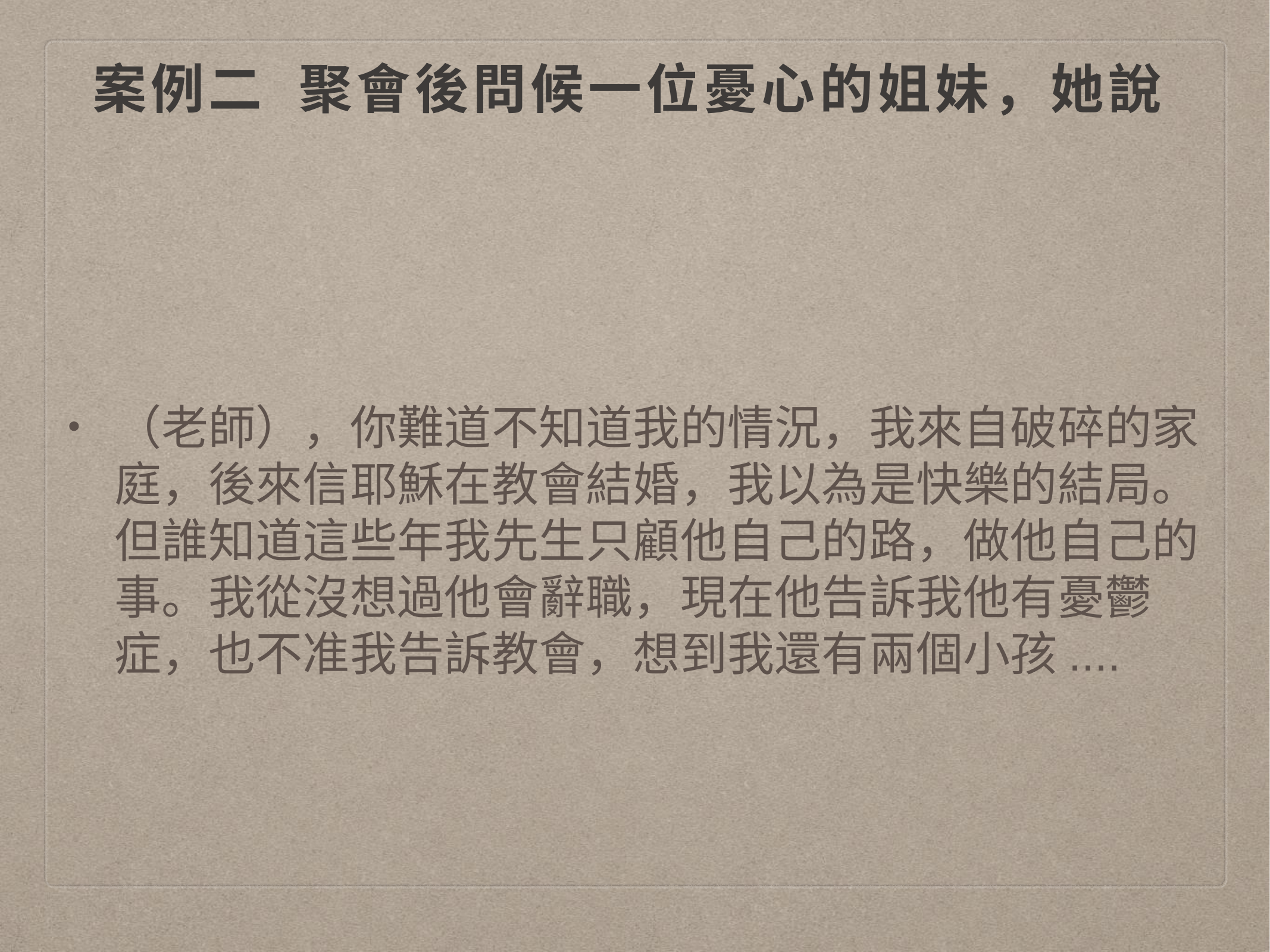

# 案例二  聚會後問候一位憂心的姐妹，她說
（老師），你難道不知道我的情況，我來自破碎的家庭，後來信耶穌在教會結婚，我以為是快樂的結局。但誰知道這些年我先生只顧他自己的路，做他自己的事。我從沒想過他會辭職，現在他告訴我他有憂鬱症，也不准我告訴教會，想到我還有兩個小孩....